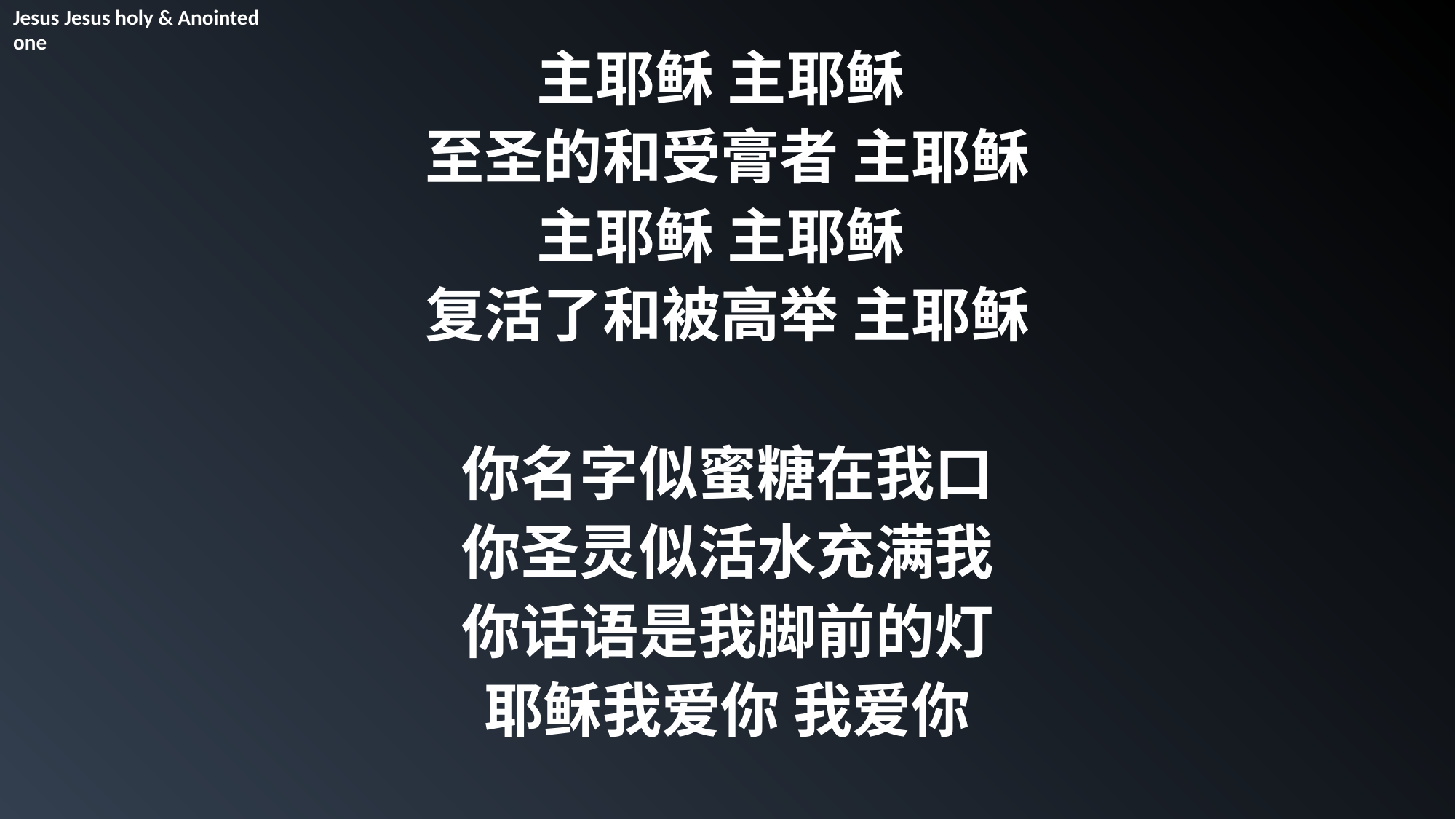

Jesus Jesus holy & Anointed one
主耶稣 主耶稣
至圣的和受膏者 主耶稣
主耶稣 主耶稣
复活了和被高举 主耶稣

你名字似蜜糖在我口
你圣灵似活水充满我
你话语是我脚前的灯
耶稣我爱你 我爱你